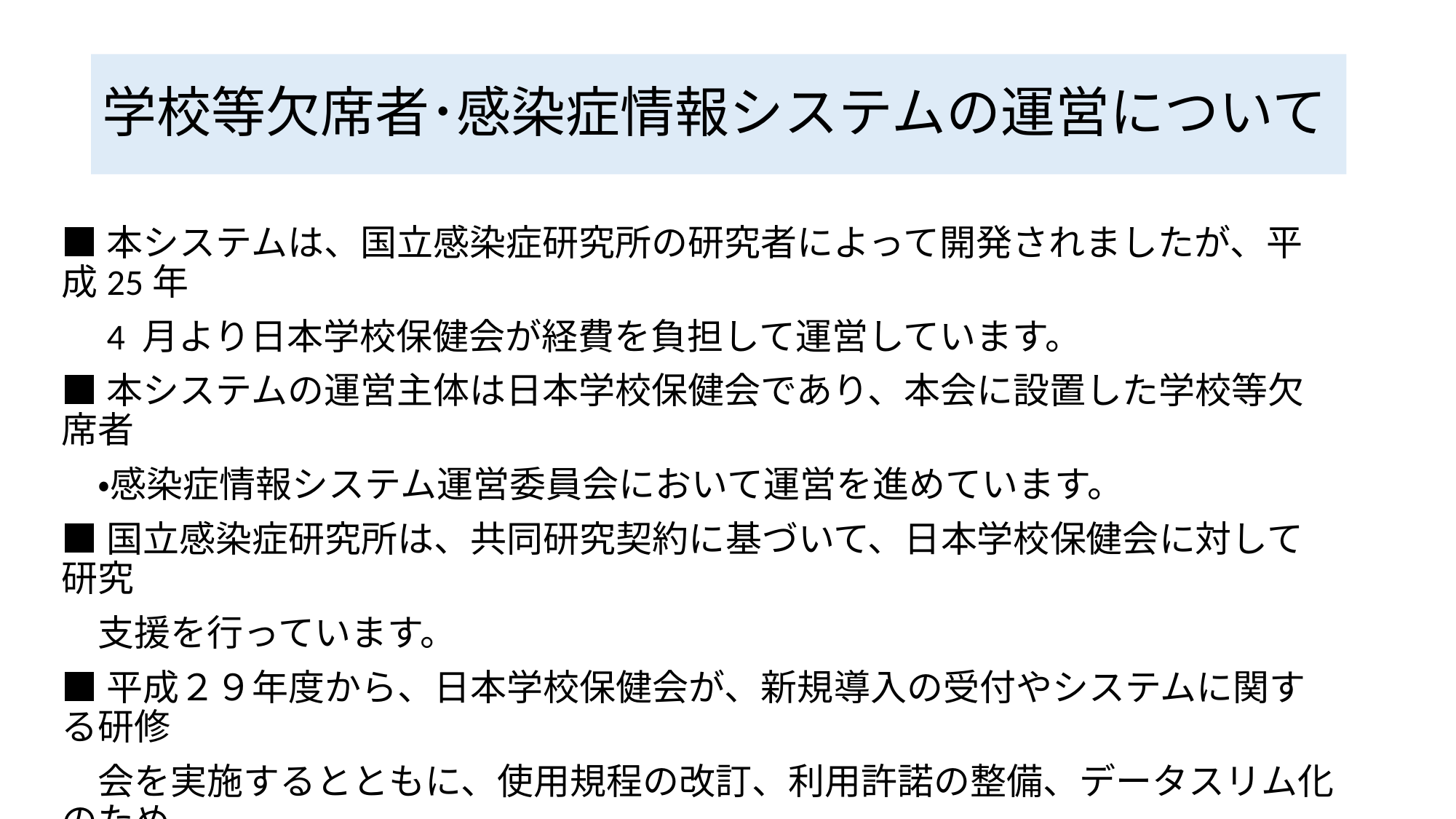

# 学校等欠席者･感染症情報システムの運営について
■本システムは、国立感染症研究所の研究者によって開発されましたが、平成25年
　4 月より日本学校保健会が経費を負担して運営しています。
■本システムの運営主体は日本学校保健会であり、本会に設置した学校等欠席者
　・感染症情報システム運営委員会において運営を進めています。
■国立感染症研究所は、共同研究契約に基づいて、日本学校保健会に対して研究
　支援を行っています。
■平成２９年度から、日本学校保健会が、新規導入の受付やシステムに関する研修
　会を実施するとともに、使用規程の改訂、利用許諾の整備、データスリム化のため
　のシステム改修などを行い、運営体制の整備を進めています。